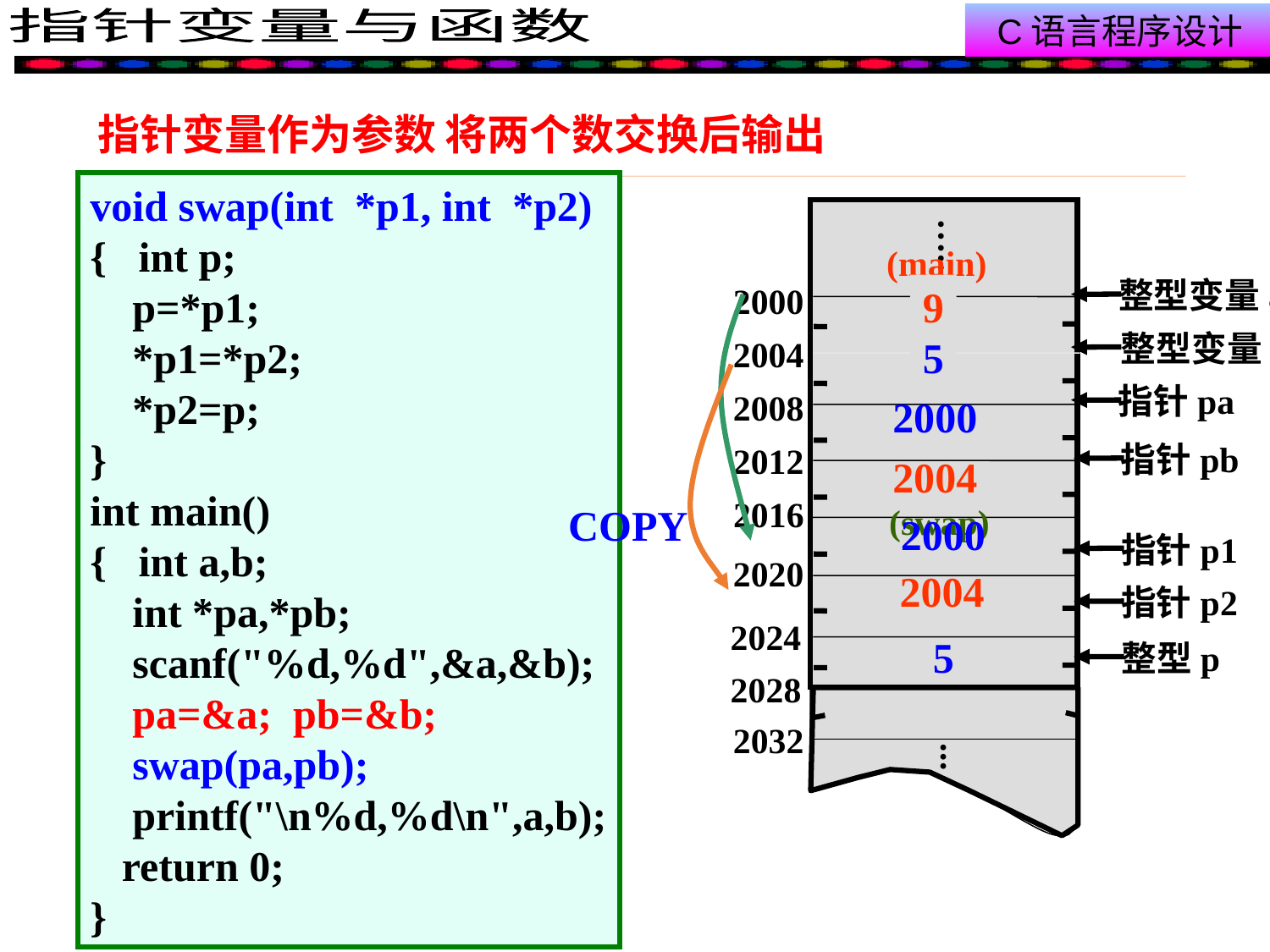

指针变量作为参数 将两个数交换后输出
void swap(int  *p1, int  *p2)
{   int p;
    p=*p1;
    *p1=*p2;
    *p2=p;
}
int main()
{   int a,b;
    int *pa,*pb;
    scanf("%d,%d",&a,&b);
    pa=&a;  pb=&b;
    swap(pa,pb);
    printf("\n%d,%d\n",a,b);
   return 0;
}

…...
2000

2004

2008

2012

2016

2020

2024

2028

2032

...
(main)
整型变量a

  整型变量b

指针pa

指针pb

5
9

2000
9
5

2004
2000
2004
COPY
(swap)
指针p1

指针p2

整型p

5